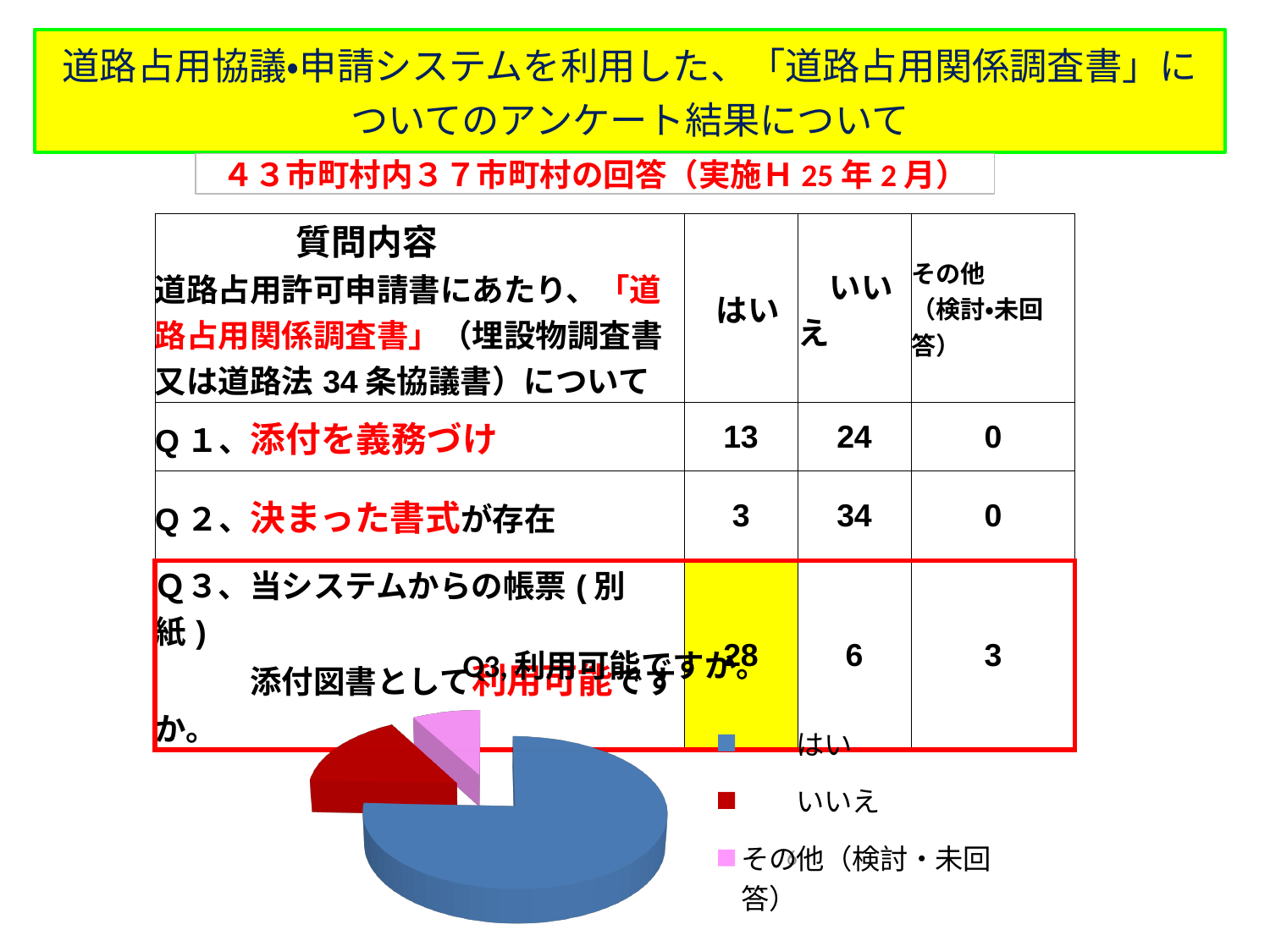

# 道路占用協議・申請システムを利用した、「道路占用関係調査書」についてのアンケート結果について
４３市町村内３７市町村の回答（実施Ｈ25年2月）
| 質問内容 道路占用許可申請書にあたり、「道路占用関係調査書」（埋設物調査書又は道路法34条協議書）について | はい | いいえ | その他 （検討・未回答） |
| --- | --- | --- | --- |
| Q１、添付を義務づけ | 13 | 24 | 0 |
| Q２、決まった書式が存在 | 3 | 34 | 0 |
| Ｑ３、当システムからの帳票(別紙)　　　 　　　添付図書として利用可能ですか。 | 28 | 6 | 3 |

[unsupported chart]

6